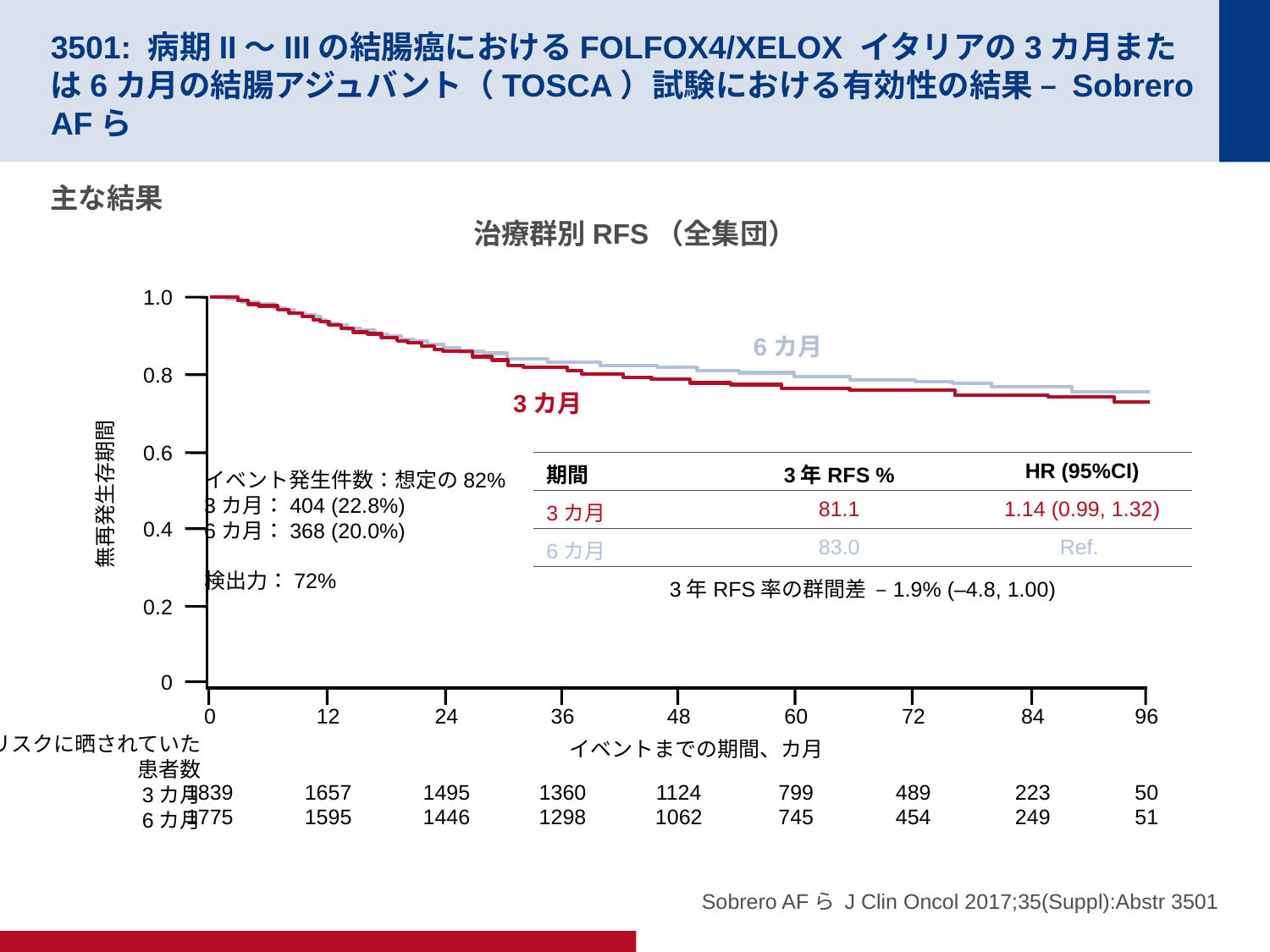

# 3501: 病期II～IIIの結腸癌におけるFOLFOX4/XELOX イタリアの3カ月または6カ月の結腸アジュバント（TOSCA）試験における有効性の結果 – Sobrero AFら
主な結果
治療群別RFS（全集団）
1.0

6カ月
0.8

3カ月
0.6
| 期間 | 3年RFS % | HR (95%CI) |
| --- | --- | --- |
| 3カ月 | 81.1 | 1.14 (0.99, 1.32) |
| 6カ月 | 83.0 | Ref. |
| 3年RFS率の群間差 –1.9% (–4.8, 1.00) |  |  |

イベント発生件数：想定の82%
3カ月：404 (22.8%)
6カ月：368 (20.0%)

検出力：72%
無再発生存期間
0.4

0.2

0

0

1839
1775

12

1657
1595

24

1495
1446

36

1360
1298

48

1124
1062

60

799
745

72

489
454

84

223
249

96

50
51

リスクに晒されていた
患者数
3カ月
6カ月
イベントまでの期間、カ月
Sobrero AFら J Clin Oncol 2017;35(Suppl):Abstr 3501